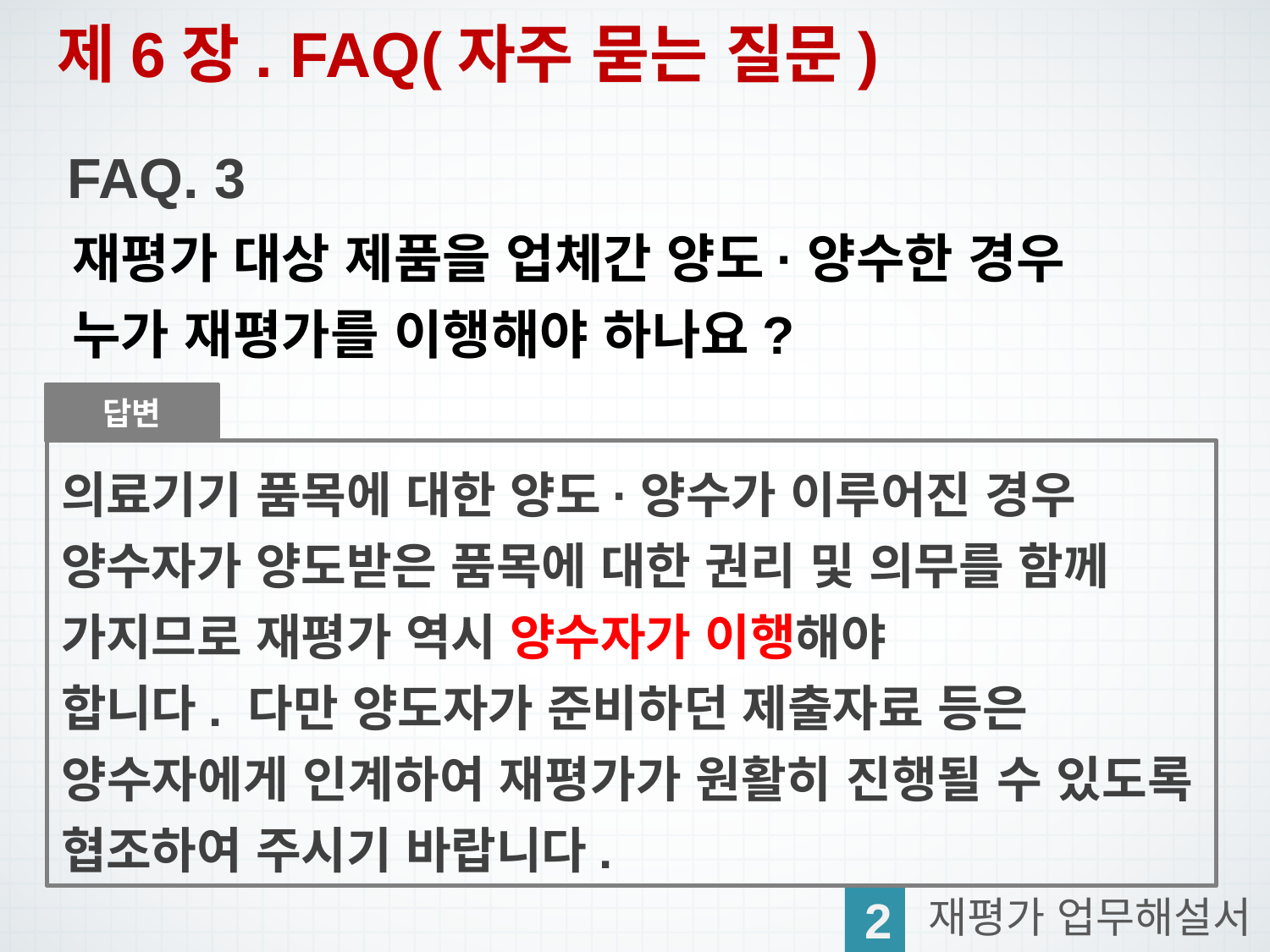

제6장. FAQ(자주 묻는 질문)

FAQ. 3
재평가 대상 제품을 업체간 양도·양수한 경우
누가 재평가를 이행해야 하나요?
답변

의료기기 품목에 대한 양도·양수가 이루어진 경우 양수자가 양도받은 품목에 대한 권리 및 의무를 함께 가지므로 재평가 역시 양수자가 이행해야
합니다. 다만 양도자가 준비하던 제출자료 등은
양수자에게 인계하여 재평가가 원활히 진행될 수 있도록 협조하여 주시기 바랍니다.
2
재평가 업무해설서